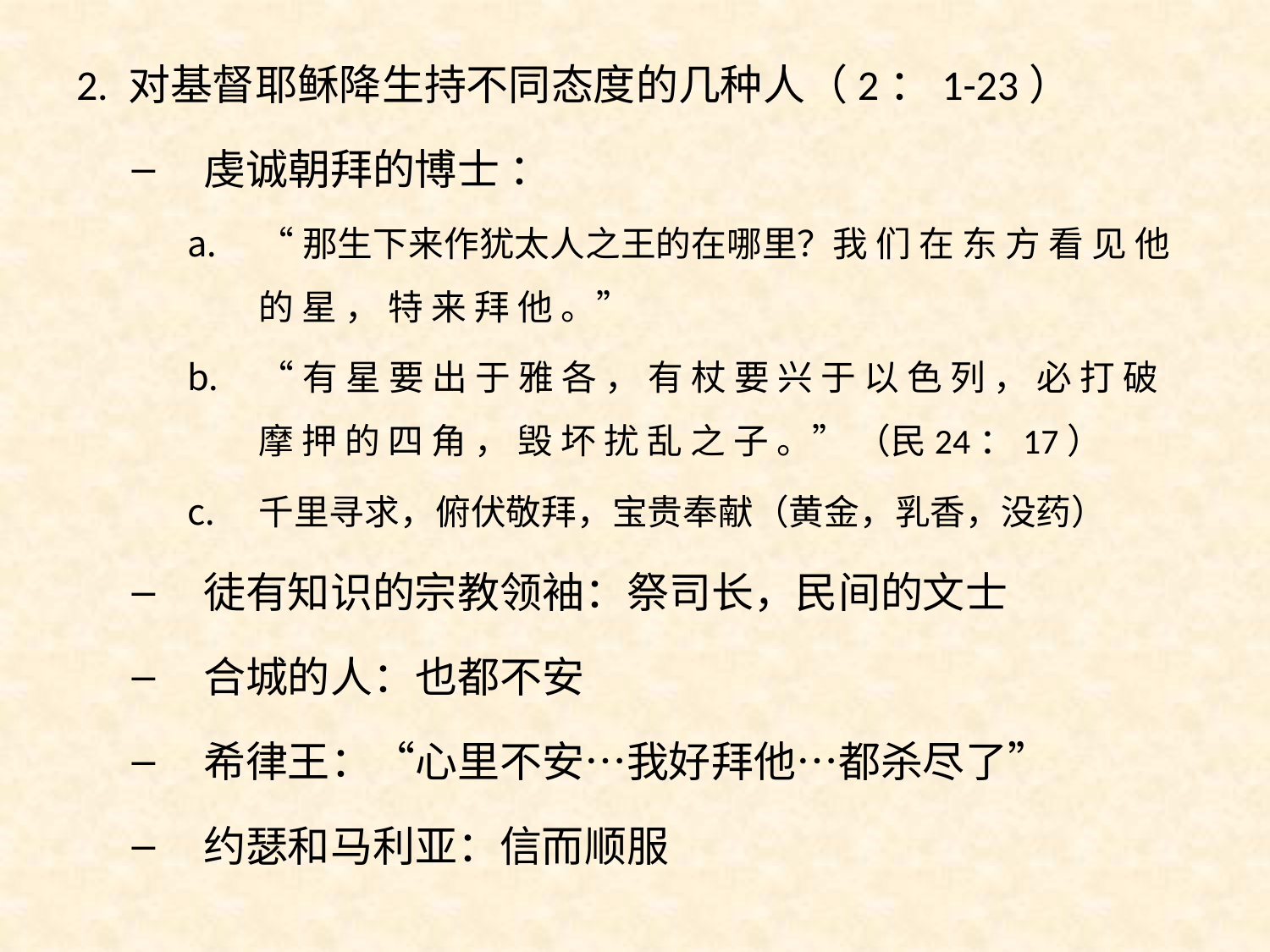

2. 对基督耶稣降生持不同态度的几种人（2：1-23）
虔诚朝拜的博士 ：
“那生下来作犹太人之王的在哪里？我 们 在 东 方 看 见 他 的 星 ， 特 来 拜 他 。”
“有 星 要 出 于 雅 各 ， 有 杖 要 兴 于 以 色 列 ， 必 打 破 摩 押 的 四 角 ， 毁 坏 扰 乱 之 子 。” （民24：17）
千里寻求，俯伏敬拜，宝贵奉献（黄金，乳香，没药）
徒有知识的宗教领袖：祭司长，民间的文士
合城的人：也都不安
希律王：“心里不安…我好拜他…都杀尽了”
约瑟和马利亚：信而顺服